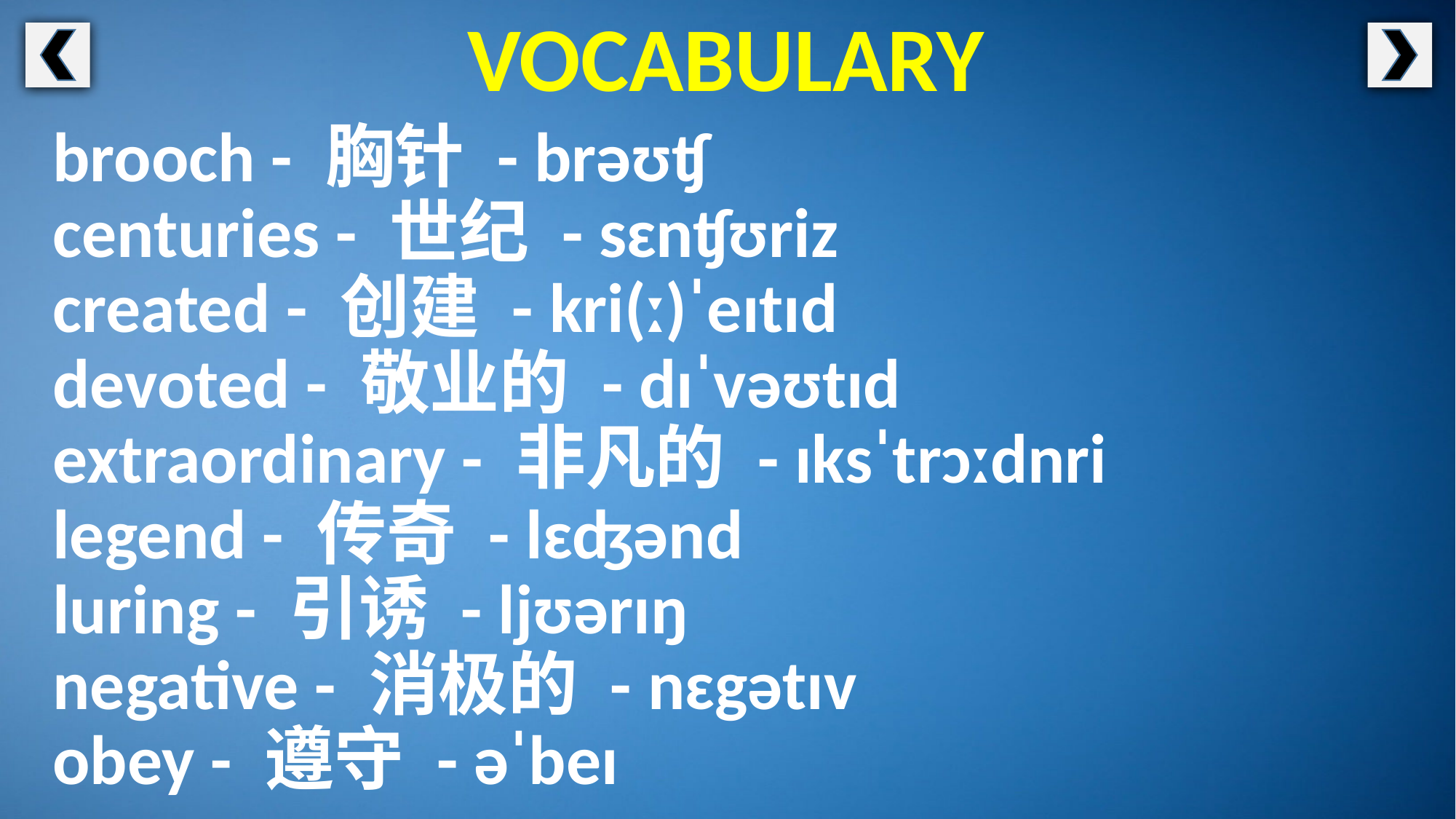

VOCABULARY
brooch - 胸针 - brəʊʧ
centuries - 世纪 - sɛnʧʊriz
created - 创建 - kri(ː)ˈeɪtɪd
devoted - 敬业的 - dɪˈvəʊtɪd
extraordinary - 非凡的 - ɪksˈtrɔːdnri
legend - 传奇 - lɛʤənd
luring - 引诱 - ljʊərɪŋ
negative - 消极的 - nɛgətɪv
obey - 遵守 - əˈbeɪ